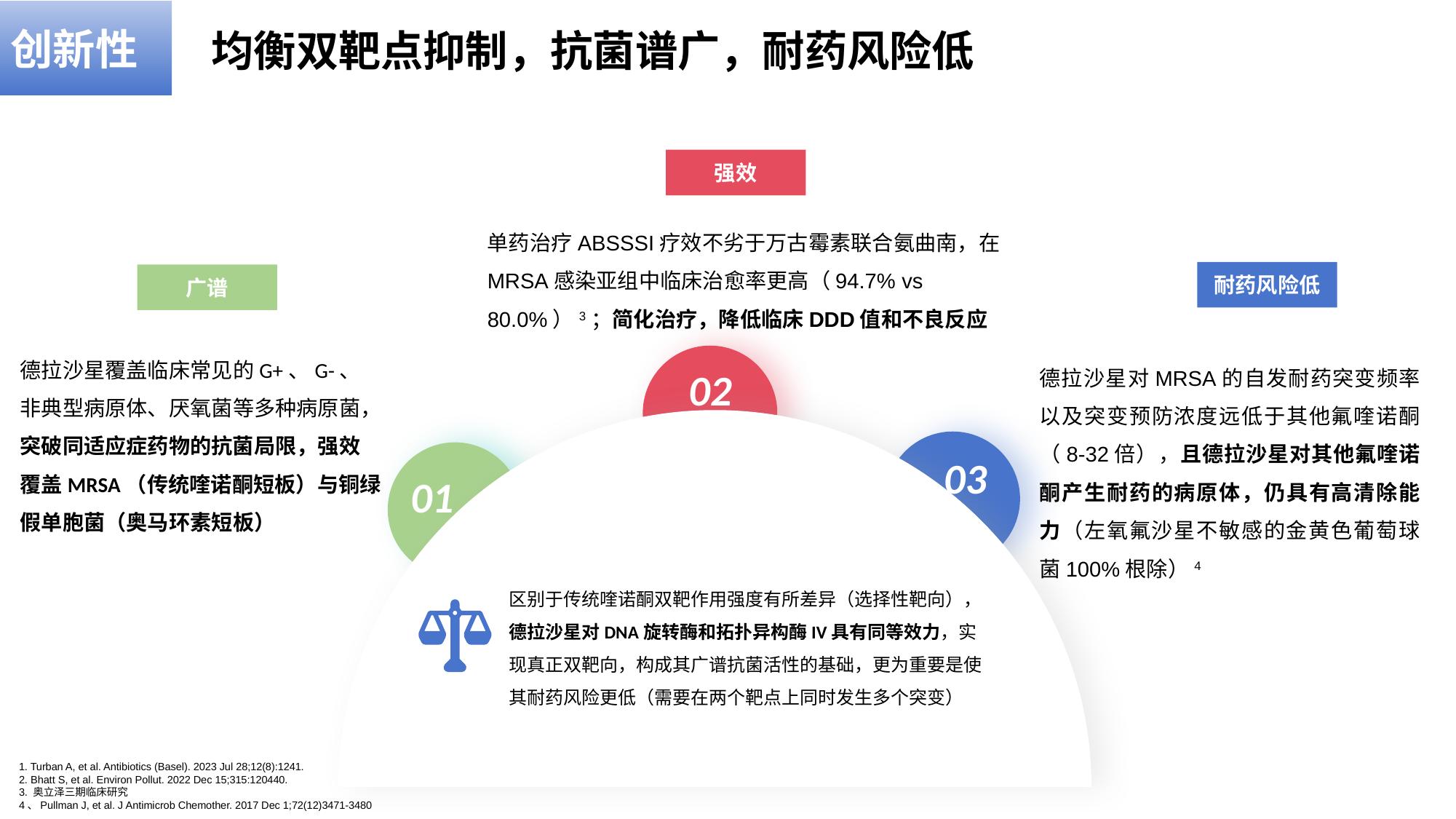

创新性
均衡双靶点抑制，抗菌谱广，耐药风险低

强效
单药治疗ABSSSI疗效不劣于万古霉素联合氨曲南，在MRSA感染亚组中临床治愈率更高（94.7% vs 80.0%）3；简化治疗，降低临床DDD值和不良反应
耐药风险低
广谱
德拉沙星覆盖临床常见的G+、G-、非典型病原体、厌氧菌等多种病原菌，突破同适应症药物的抗菌局限，强效覆盖MRSA（传统喹诺酮短板）与铜绿假单胞菌（奥马环素短板）

02

01
03
区别于传统喹诺酮双靶作用强度有所差异（选择性靶向），德拉沙星对DNA旋转酶和拓扑异构酶IV具有同等效力，实现真正双靶向，构成其广谱抗菌活性的基础，更为重要是使其耐药风险更低（需要在两个靶点上同时发生多个突变）
03
德拉沙星对MRSA的自发耐药突变频率以及突变预防浓度远低于其他氟喹诺酮（8-32倍），且德拉沙星对其他氟喹诺酮产生耐药的病原体，仍具有高清除能力（左氧氟沙星不敏感的金黄色葡萄球菌100%根除）4

1. Turban A, et al. Antibiotics (Basel). 2023 Jul 28;12(8):1241.
2. Bhatt S, et al. Environ Pollut. 2022 Dec 15;315:120440.
3. 奥立泽三期临床研究
4、Pullman J, et al. J Antimicrob Chemother. 2017 Dec 1;72(12)3471-3480
.

德拉沙星更优
万古霉素/氨曲南更优